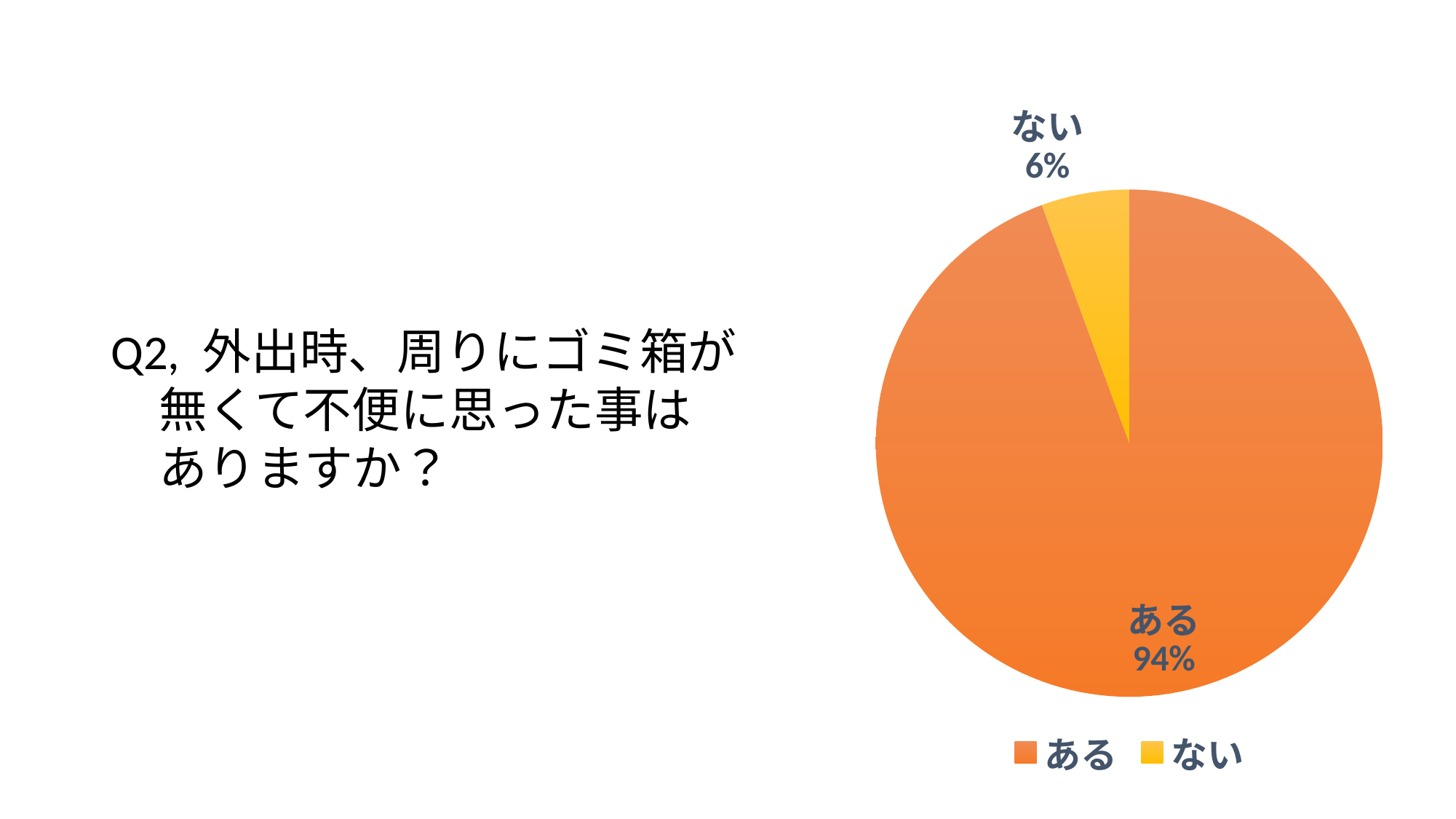

#

### Chart

| Category | 人数 |
|---|---|
| ある | 101.0 |
| ない | 6.0 |
Q2, 外出時、周りにゴミ箱が
　無くて不便に思った事は
　ありますか？